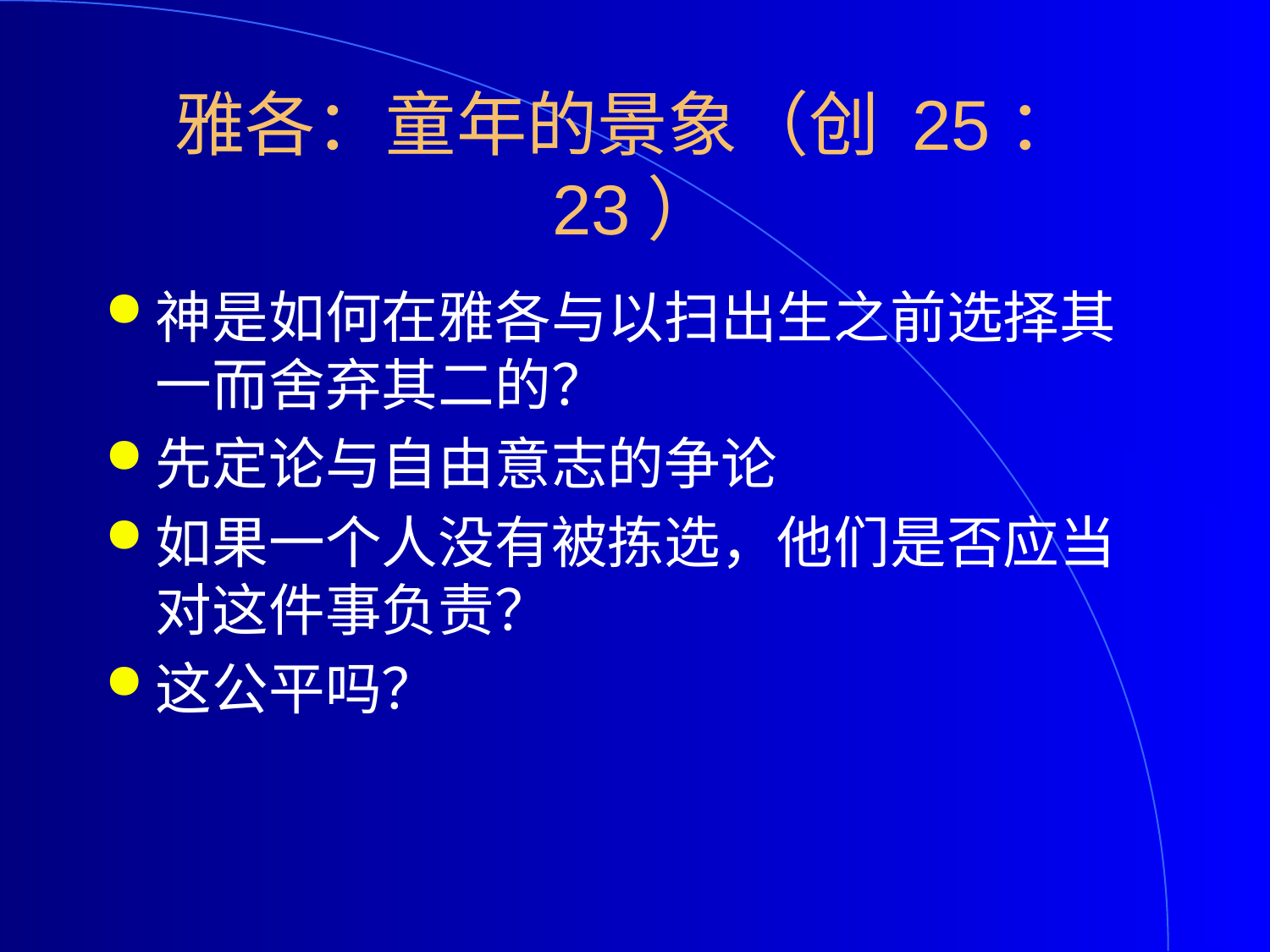

# 雅各：童年的景象（创 25：23）
神是如何在雅各与以扫出生之前选择其一而舍弃其二的？
先定论与自由意志的争论
如果一个人没有被拣选，他们是否应当对这件事负责？
这公平吗？